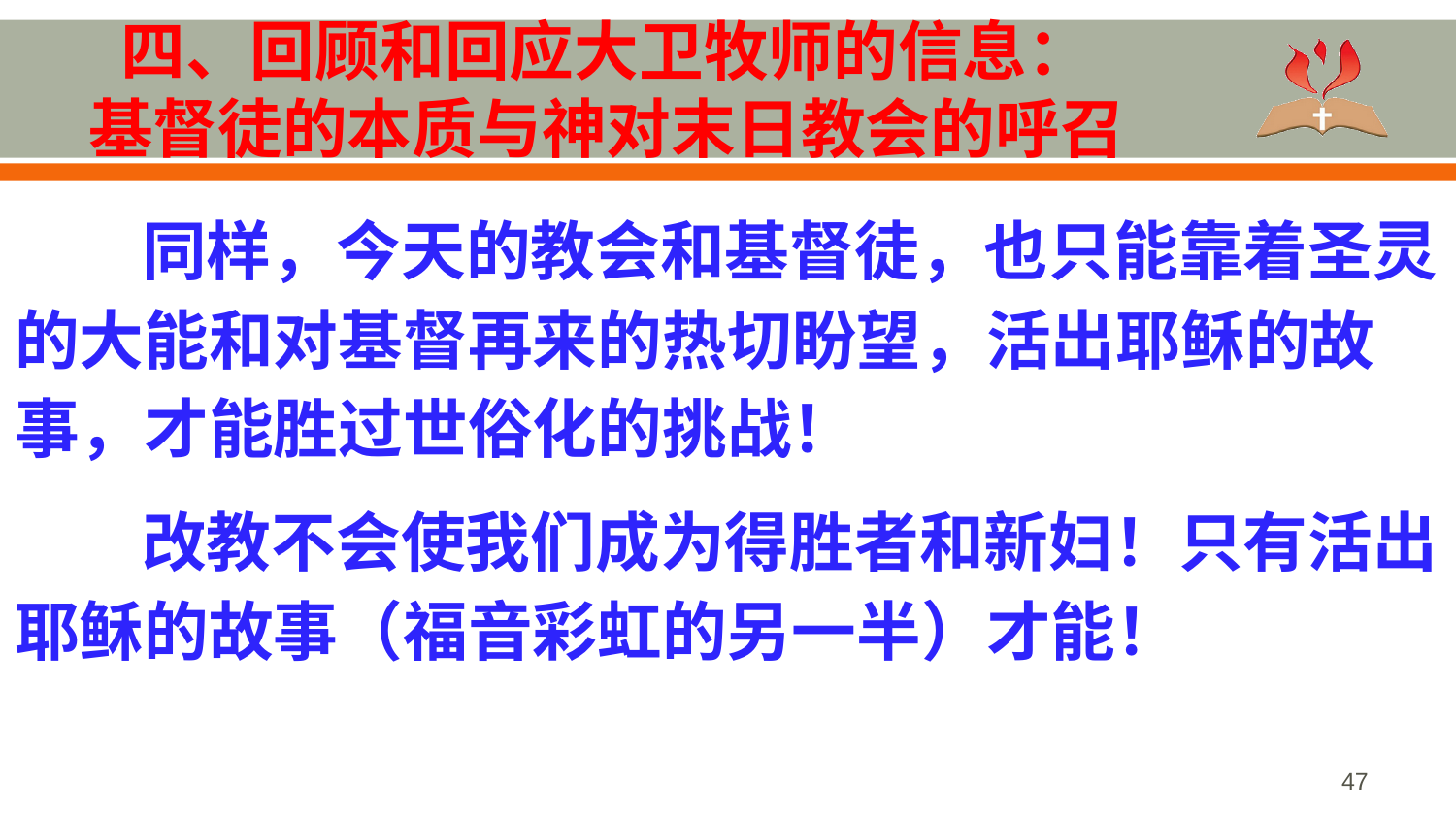

# 四、回顾和回应大卫牧师的信息： 基督徒的本质与神对末日教会的呼召
同样，今天的教会和基督徒，也只能靠着圣灵的大能和对基督再来的热切盼望，活出耶稣的故事，才能胜过世俗化的挑战！
改教不会使我们成为得胜者和新妇！只有活出耶稣的故事（福音彩虹的另一半）才能！

47